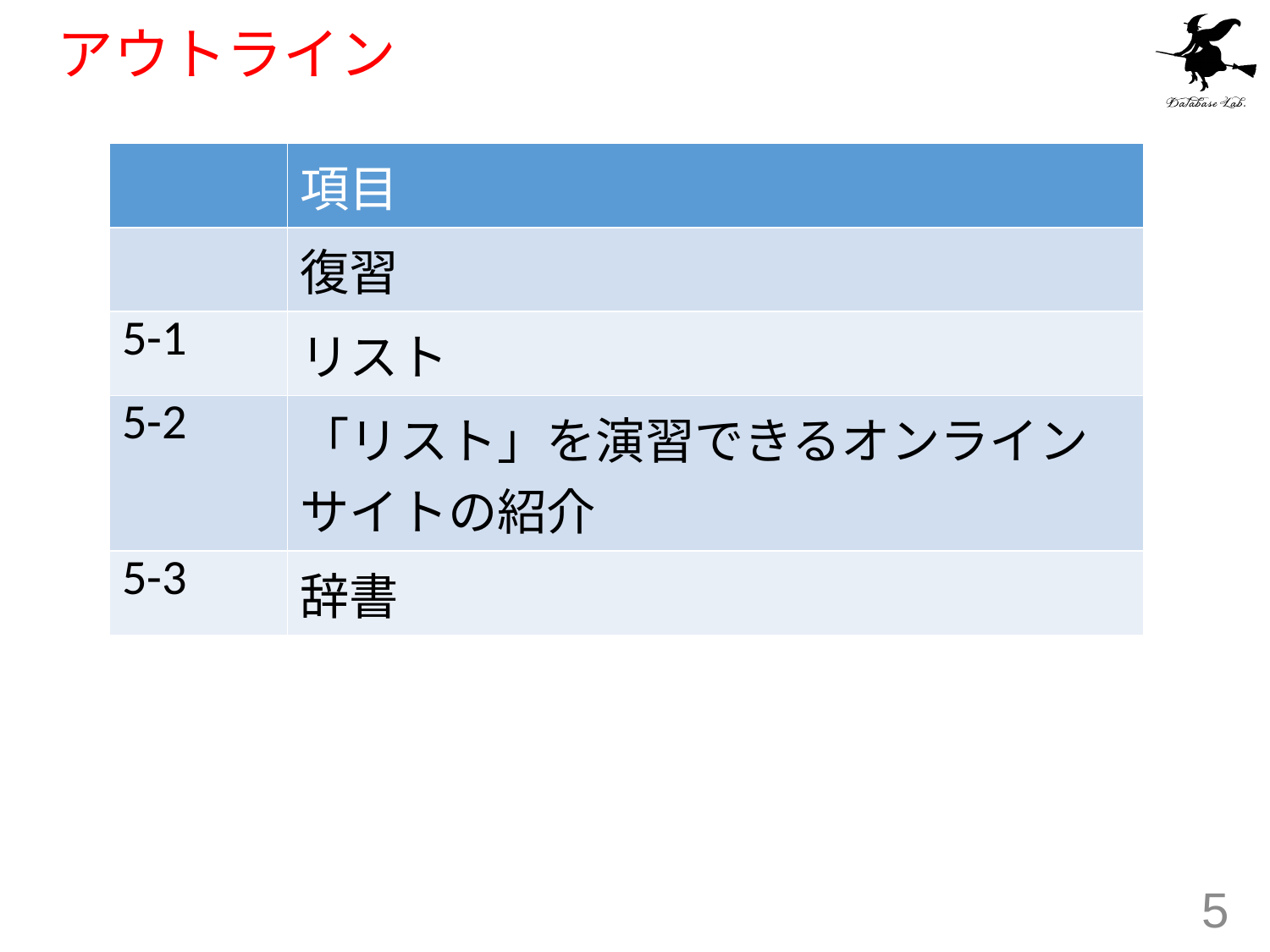

# アウトライン
|  | 項目 |
| --- | --- |
|  | 復習 |
| 5-1 | リスト |
| 5-2 | 「リスト」を演習できるオンラインサイトの紹介 |
| 5-3 | 辞書 |
5